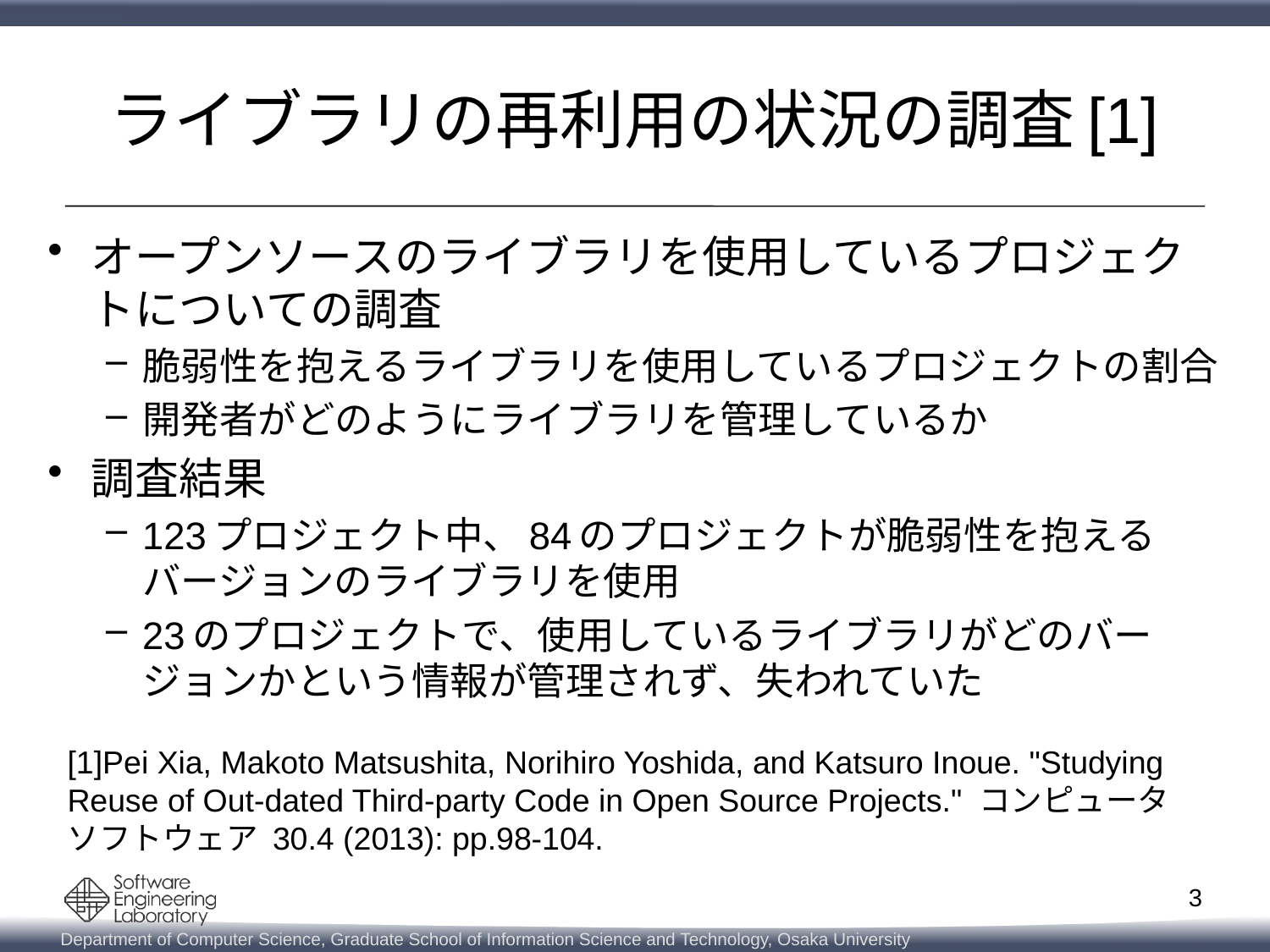

# ライブラリの再利用の状況の調査[1]
オープンソースのライブラリを使用しているプロジェクトについての調査
脆弱性を抱えるライブラリを使用しているプロジェクトの割合
開発者がどのようにライブラリを管理しているか
調査結果
123プロジェクト中、84のプロジェクトが脆弱性を抱えるバージョンのライブラリを使用
23のプロジェクトで、使用しているライブラリがどのバージョンかという情報が管理されず、失われていた
[1]Pei Xia, Makoto Matsushita, Norihiro Yoshida, and Katsuro Inoue. "Studying Reuse of Out-dated Third-party Code in Open Source Projects." コンピュータソフトウェア 30.4 (2013): pp.98-104.
3